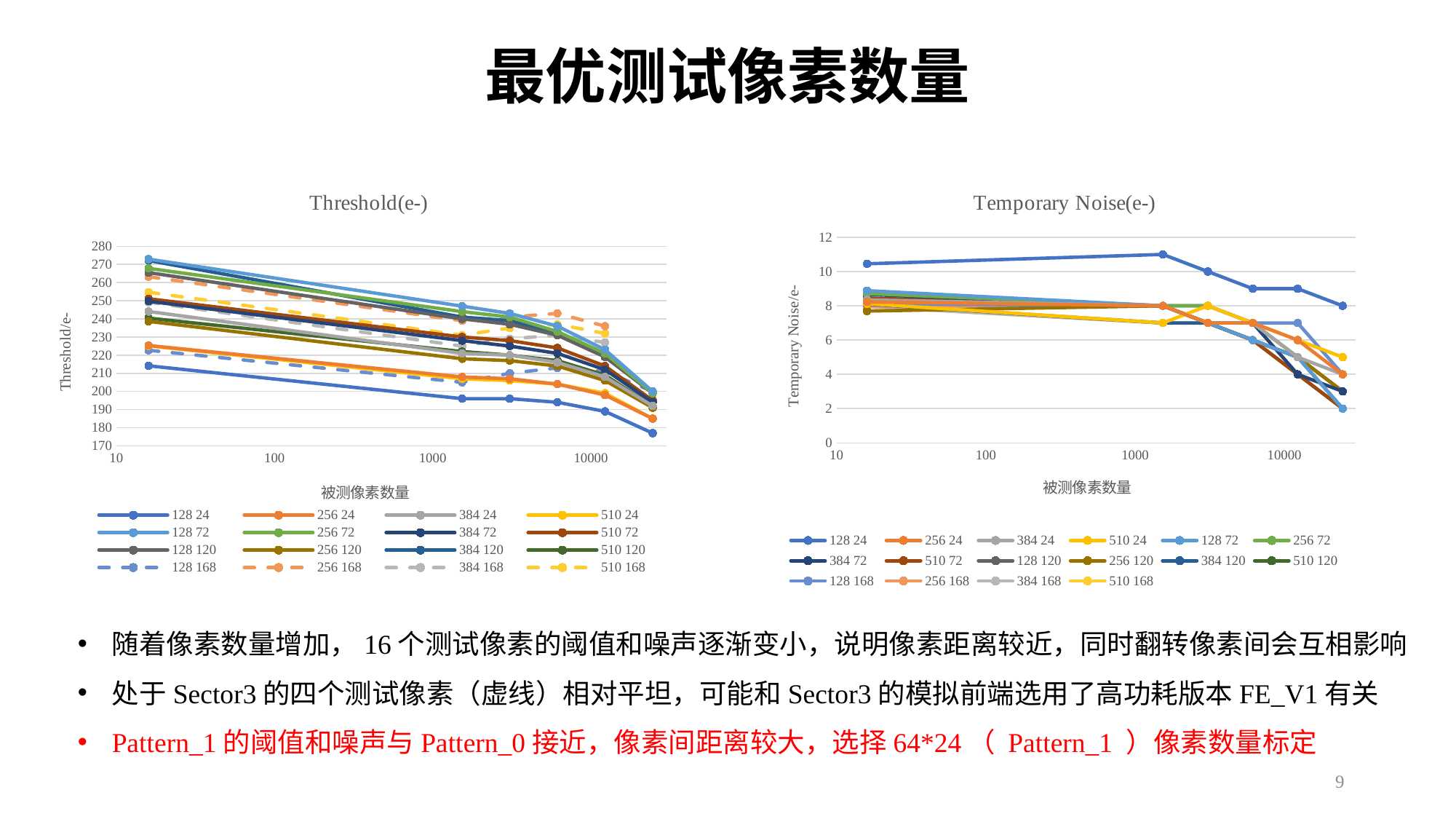

# 最优测试像素数量

### Chart: Temporary Noise(e-)

| Category | 128 24 | 256 24 | 384 24 | 510 24 | 128 72 | 256 72 | 384 72 | 510 72 | 128 120 | 256 120 | 384 120 | 510 120 | 128 168  | 256 168 | 384 168 | 510 168 |
|---|---|---|---|---|---|---|---|---|---|---|---|---|---|---|---|---|

### Chart: Threshold(e-)

| Category | 128 24 | 256 24 | 384 24 | 510 24 | 128 72 | 256 72 | 384 72 | 510 72 | 128 120 | 256 120 | 384 120 | 510 120 | 128 168  | 256 168 | 384 168 | 510 168 |
|---|---|---|---|---|---|---|---|---|---|---|---|---|---|---|---|---|
随着像素数量增加，16个测试像素的阈值和噪声逐渐变小，说明像素距离较近，同时翻转像素间会互相影响
处于Sector3的四个测试像素（虚线）相对平坦，可能和Sector3的模拟前端选用了高功耗版本FE_V1有关
Pattern_1的阈值和噪声与Pattern_0接近，像素间距离较大，选择64*24（ Pattern_1 ）像素数量标定
9